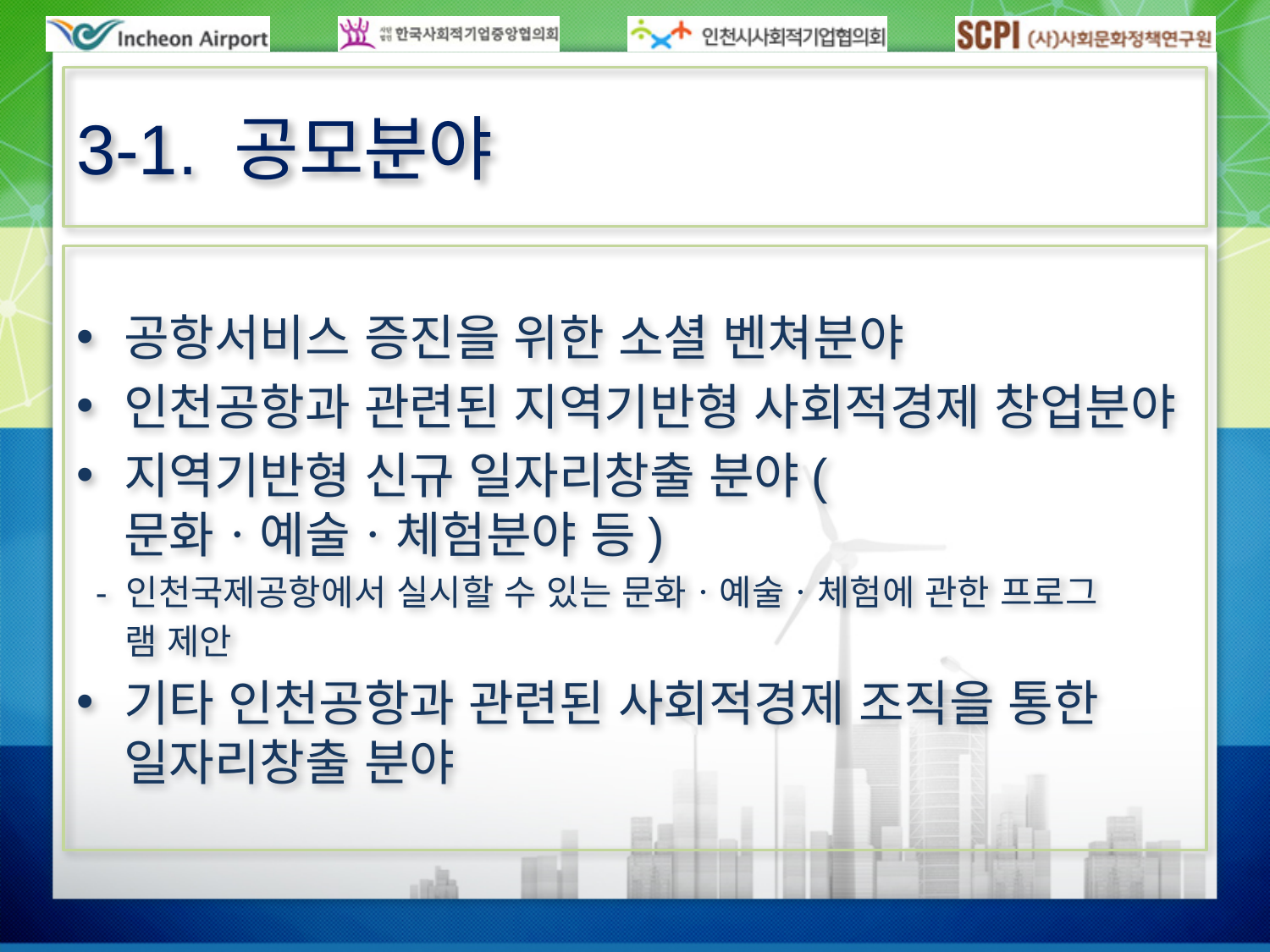

# 3-1. 공모분야
공항서비스 증진을 위한 소셜 벤쳐분야
인천공항과 관련된 지역기반형 사회적경제 창업분야
지역기반형 신규 일자리창출 분야(문화ㆍ예술ㆍ체험분야 등)
  - 인천국제공항에서 실시할 수 있는 문화ㆍ예술ㆍ체험에 관한 프로그
    램 제안
기타 인천공항과 관련된 사회적경제 조직을 통한 일자리창출 분야